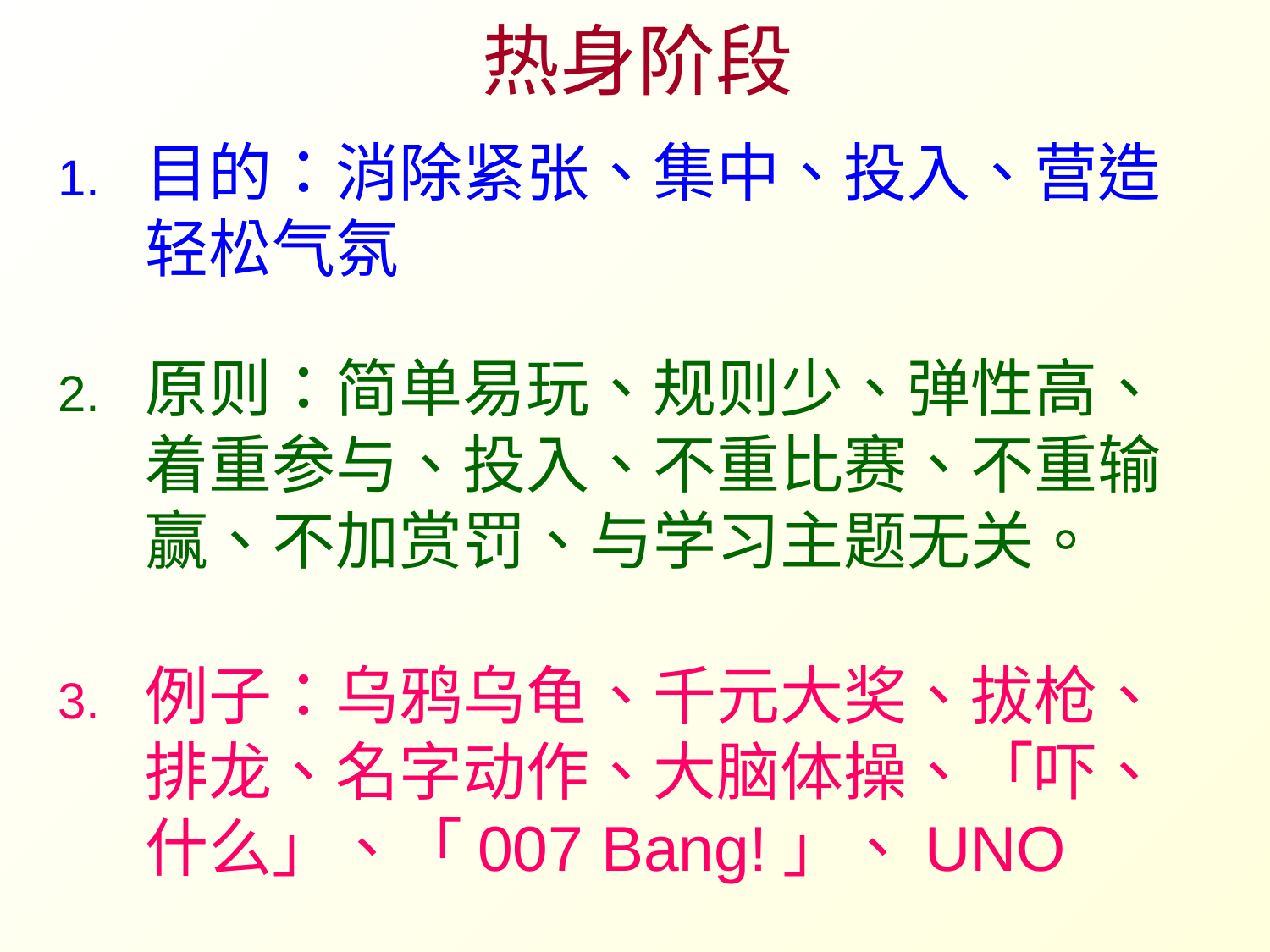

# 热身阶段
目的：消除紧张、集中、投入、营造轻松气氛

原则：简单易玩、规则少、弹性高、着重参与、投入、不重比赛、不重输赢、不加赏罚、与学习主题无关。

例子：乌鸦乌龟、千元大奖、拔枪、排龙、名字动作、大脑体操、「吓、什么」、「007 Bang!」、UNO